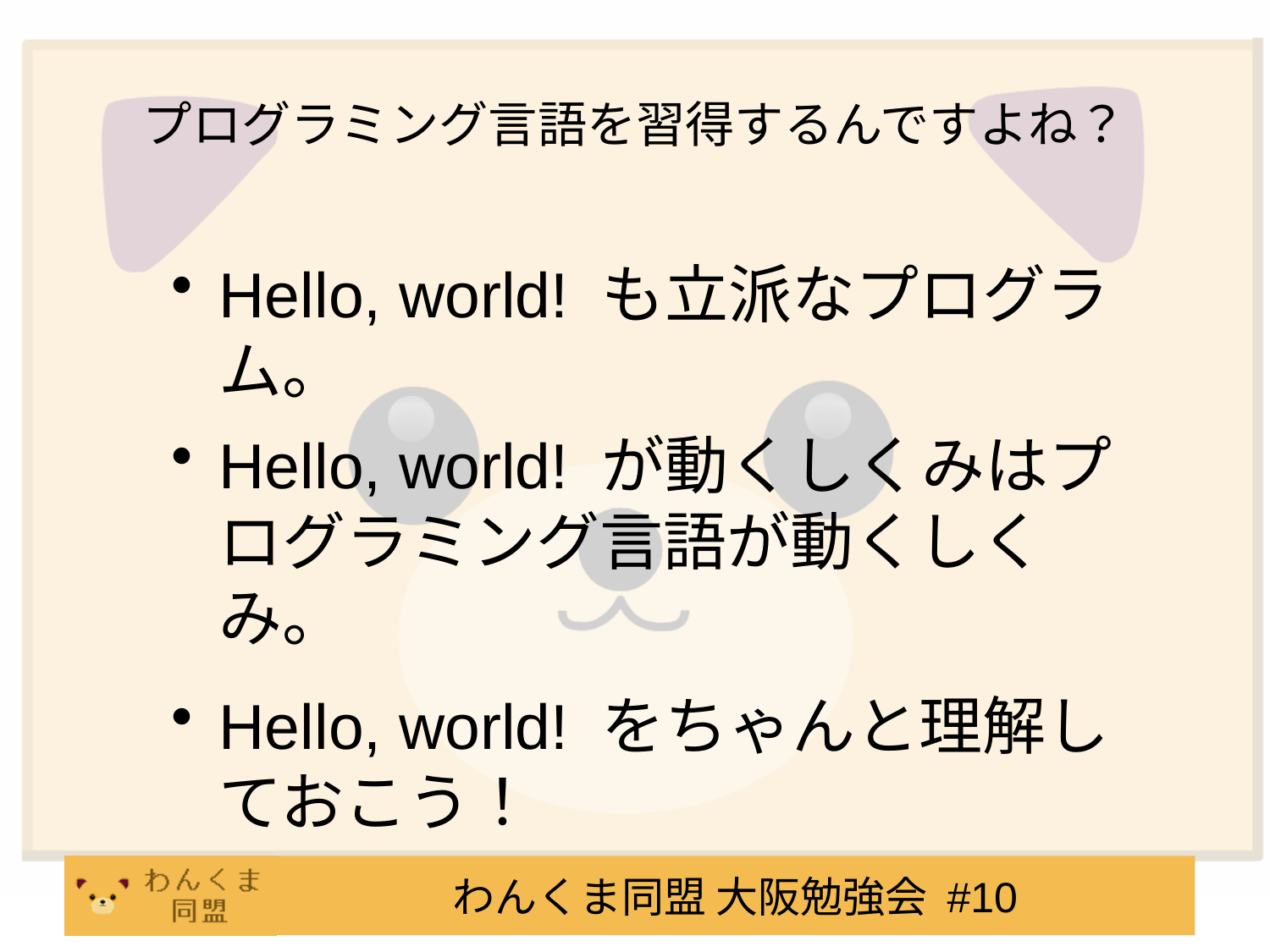

# プログラミング言語を習得するんですよね？
Hello, world! も立派なプログラム。
Hello, world! が動くしくみはプログラミング言語が動くしくみ。
Hello, world! をちゃんと理解しておこう！